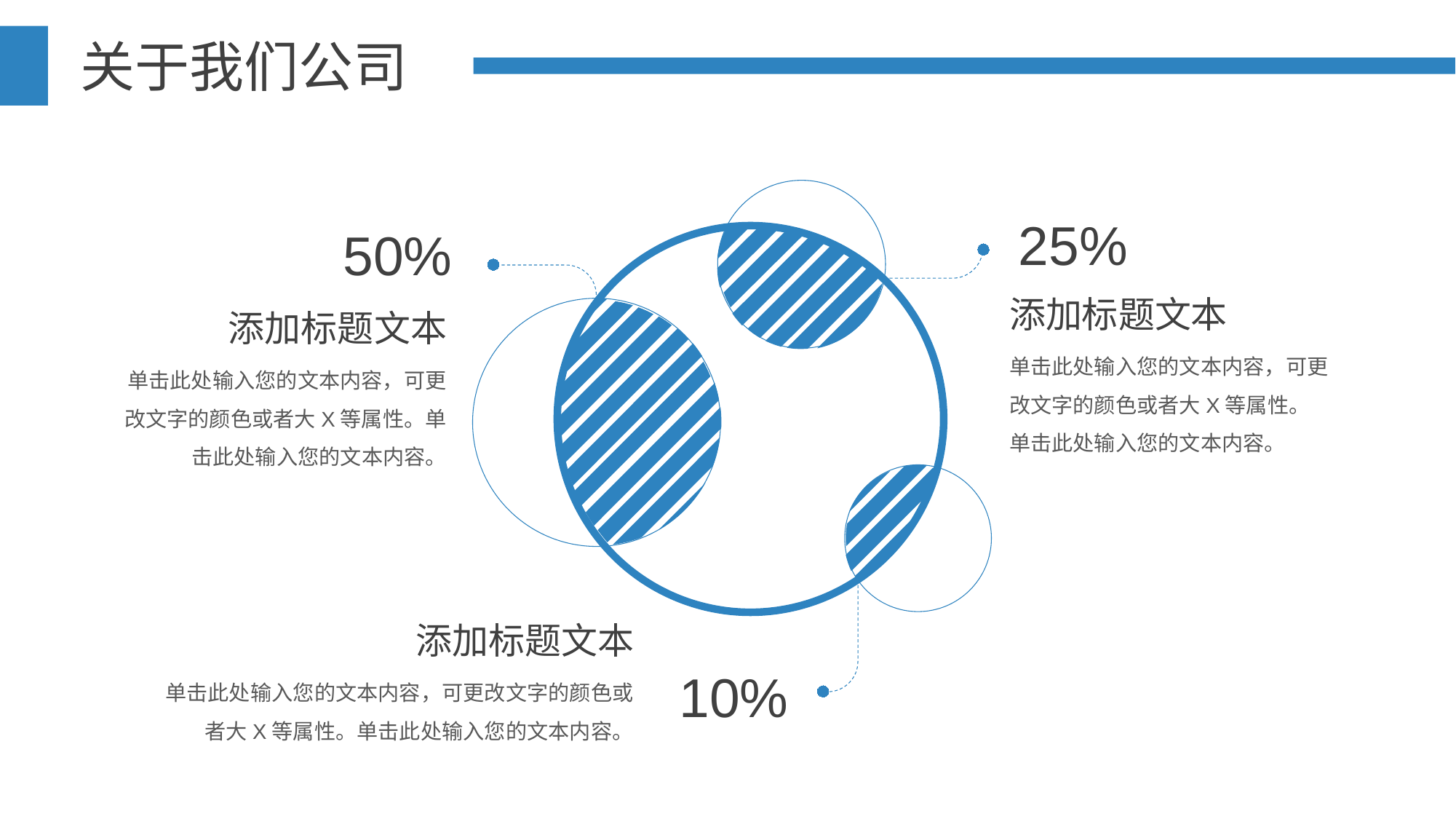

关于我们公司

25%
50%

添加标题文本
单击此处输入您的文本内容，可更改文字的颜色或者大X等属性。单击此处输入您的文本内容。

添加标题文本
单击此处输入您的文本内容，可更改文字的颜色或者大X等属性。单击此处输入您的文本内容。

添加标题文本
单击此处输入您的文本内容，可更改文字的颜色或者大X等属性。单击此处输入您的文本内容。
10%